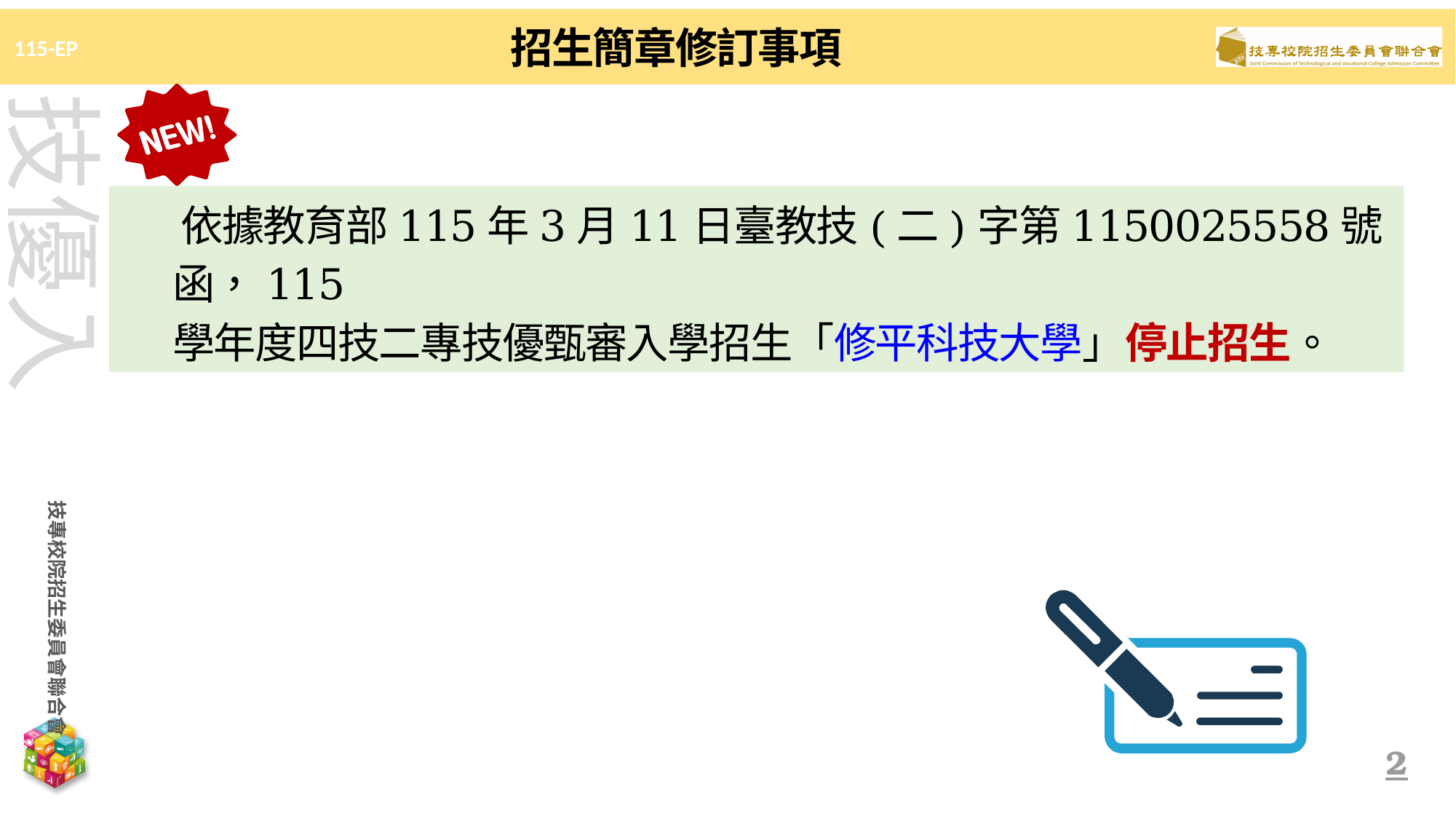

招生簡章修訂事項

      依據教育部115年3月11日臺教技(二)字第1150025558號函，115
學年度四技二專技優甄審入學招生「修平科技大學」停止招生。

2